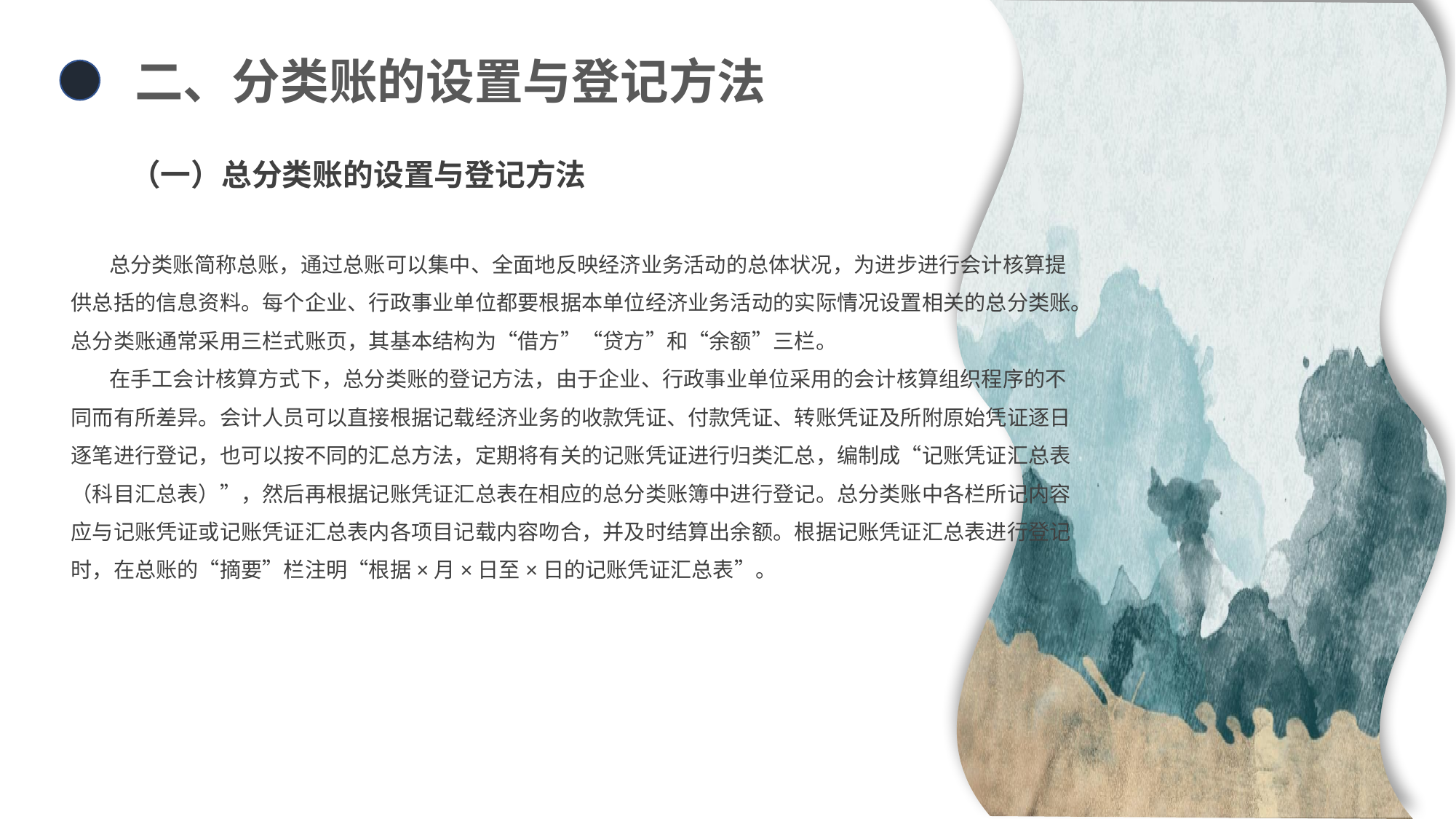

二、分类账的设置与登记方法

（一）总分类账的设置与登记方法

       总分类账简称总账，通过总账可以集中、全面地反映经济业务活动的总体状况，为进步进行会计核算提供总括的信息资料。每个企业、行政事业单位都要根据本单位经济业务活动的实际情况设置相关的总分类账。
总分类账通常采用三栏式账页，其基本结构为“借方”“贷方”和“余额”三栏。
       在手工会计核算方式下，总分类账的登记方法，由于企业、行政事业单位采用的会计核算组织程序的不同而有所差异。会计人员可以直接根据记载经济业务的收款凭证、付款凭证、转账凭证及所附原始凭证逐日逐笔进行登记，也可以按不同的汇总方法，定期将有关的记账凭证进行归类汇总，编制成“记账凭证汇总表（科目汇总表）”，然后再根据记账凭证汇总表在相应的总分类账簿中进行登记。总分类账中各栏所记内容应与记账凭证或记账凭证汇总表内各项目记载内容吻合，并及时结算出余额。根据记账凭证汇总表进行登记时，在总账的“摘要”栏注明“根据×月×日至×日的记账凭证汇总表”。